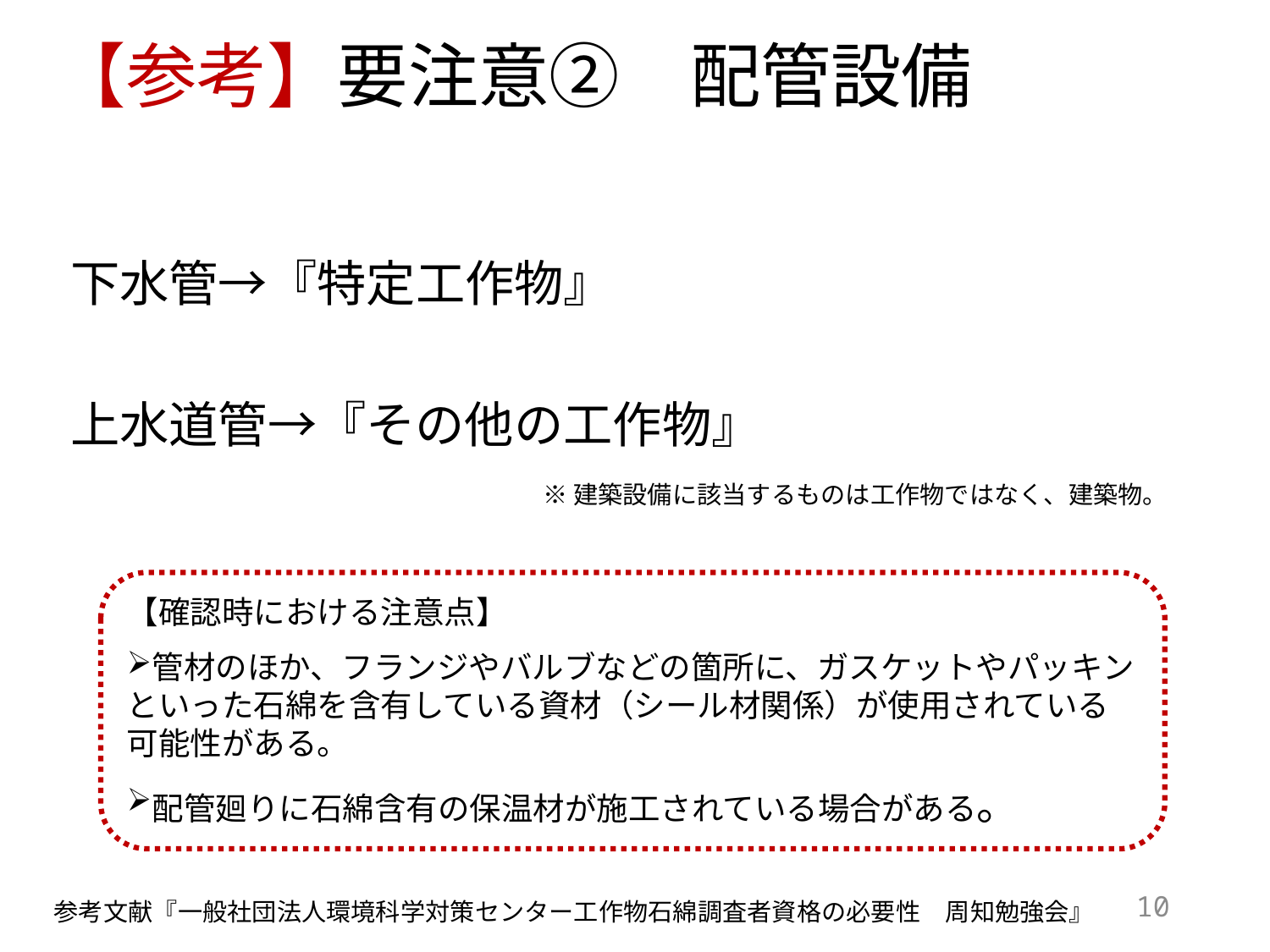

# 【参考】要注意②　配管設備
下水管→『特定工作物』

上水道管→『その他の工作物』
※建築設備に該当するものは工作物ではなく、建築物。
【確認時における注意点】

管材のほか、フランジやバルブなどの箇所に、ガスケットやパッキンといった石綿を含有している資材（シール材関係）が使用されている可能性がある。

配管廻りに石綿含有の保温材が施工されている場合がある。
10
参考文献『一般社団法人環境科学対策センター工作物石綿調査者資格の必要性　周知勉強会』